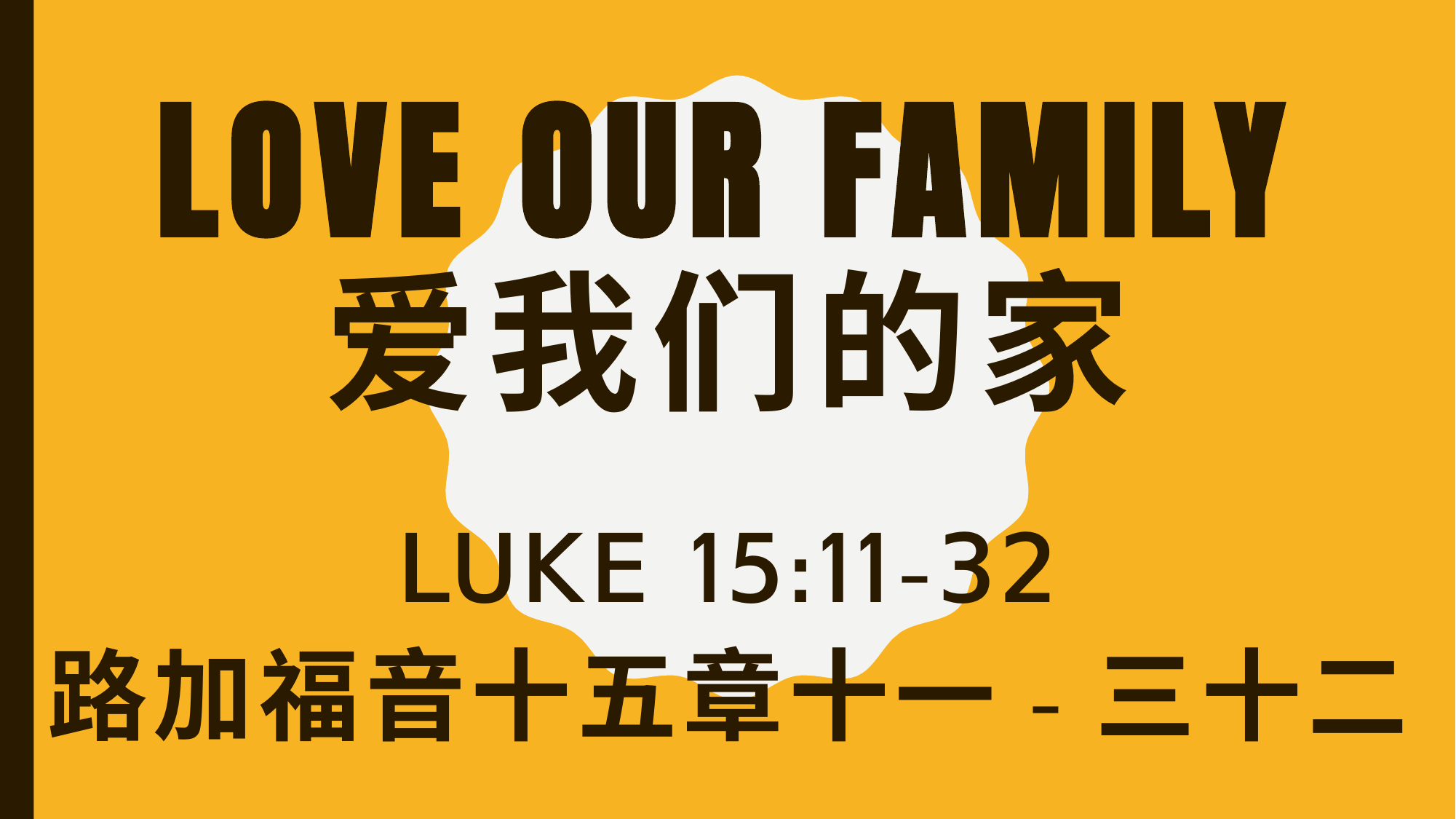

# Love our family 爱我们的家
LUKE 15:11-32
路加福音十五章十一-三十二